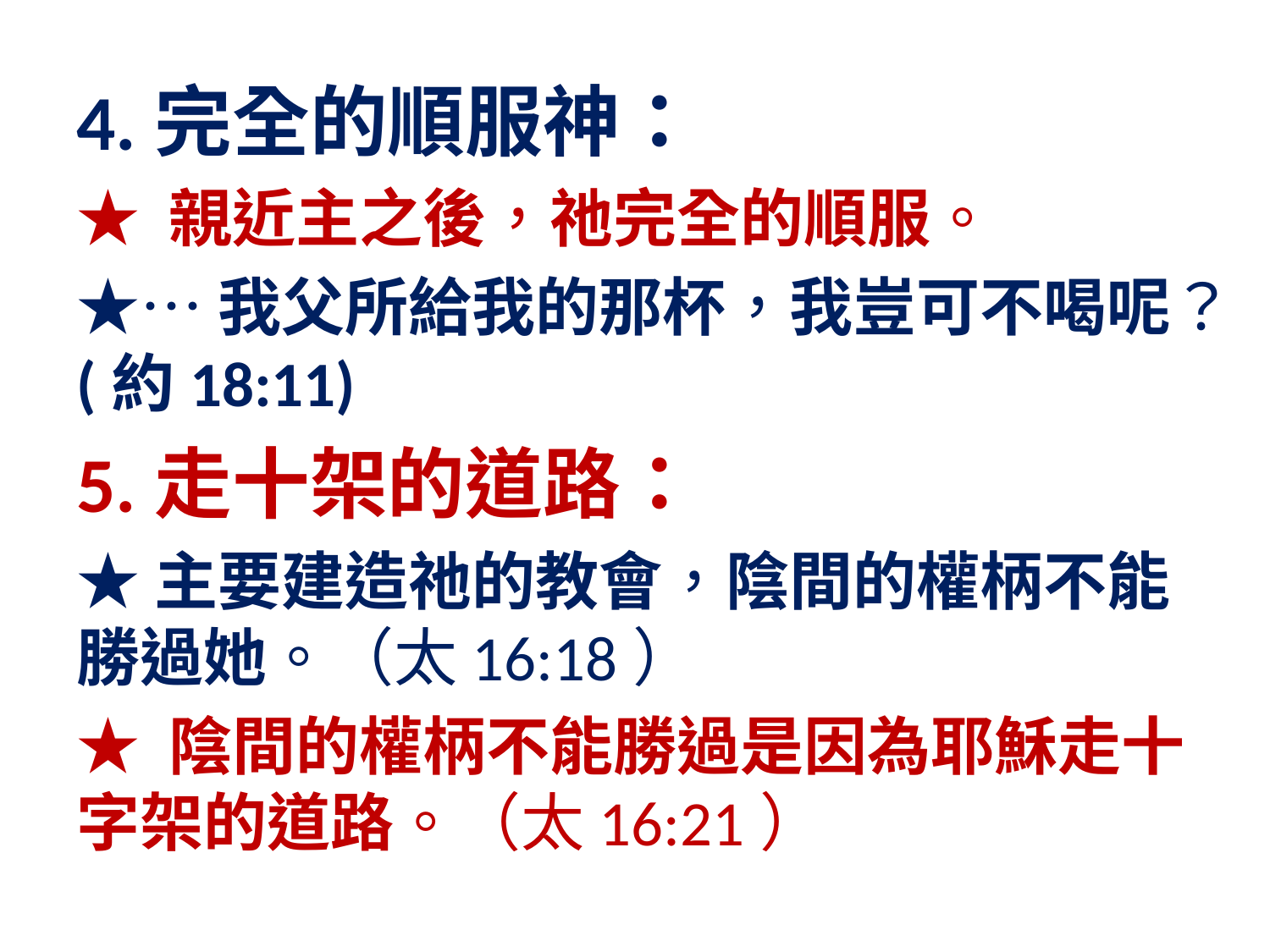

4.完全的順服神：
★ 親近主之後，祂完全的順服。
★…我父所給我的那杯，我豈可不喝呢？(約18:11)
5.走十架的道路：
★主要建造祂的教會，陰間的權柄不能勝過她。（太16:18）
★ 陰間的權柄不能勝過是因為耶穌走十字架的道路。（太16:21）